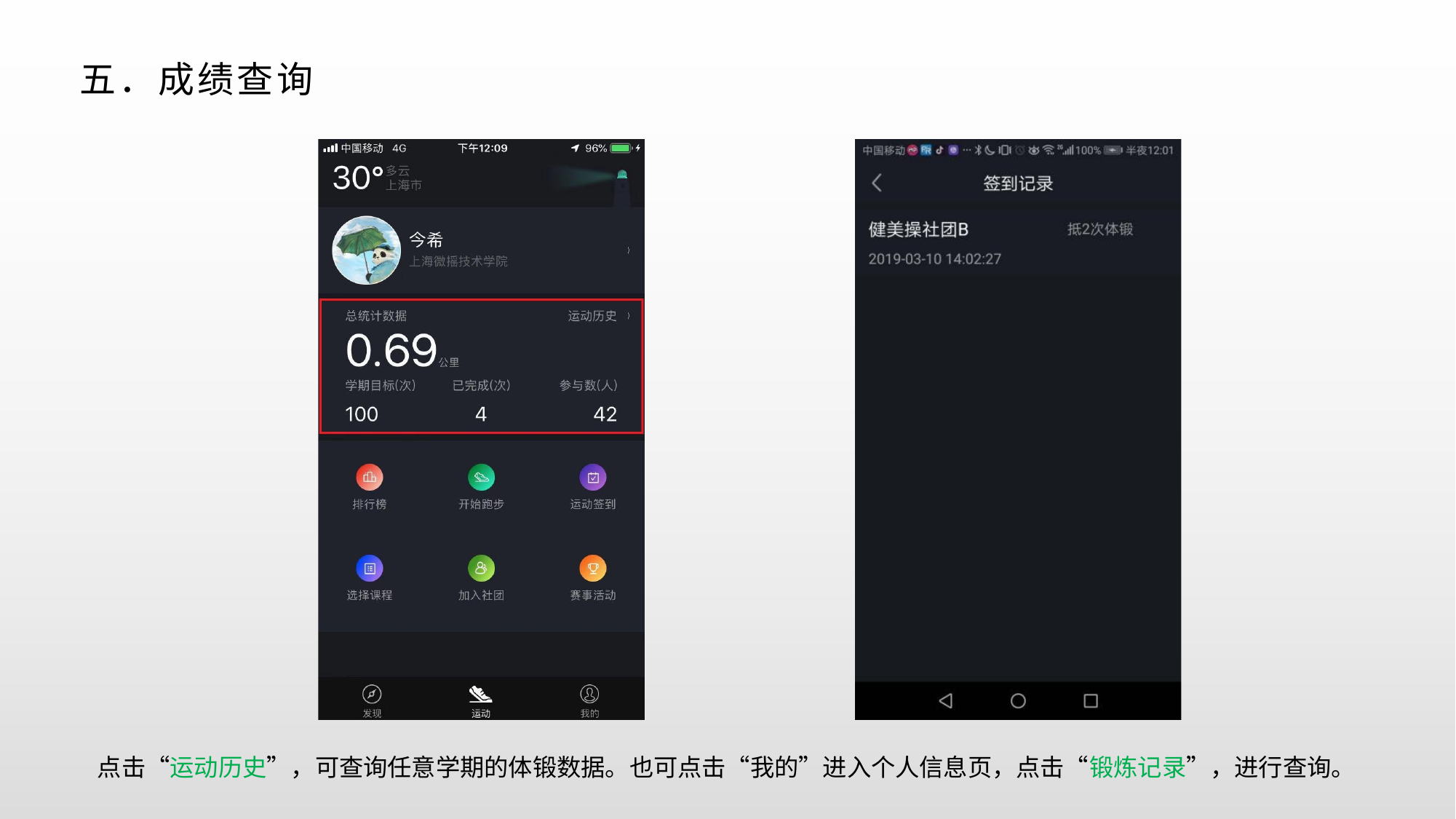

# 五．成绩查询

点击“运动历史”，可查询任意学期的体锻数据。也可点击“我的”进入个人信息页，点击“锻炼记录”，进行查询。